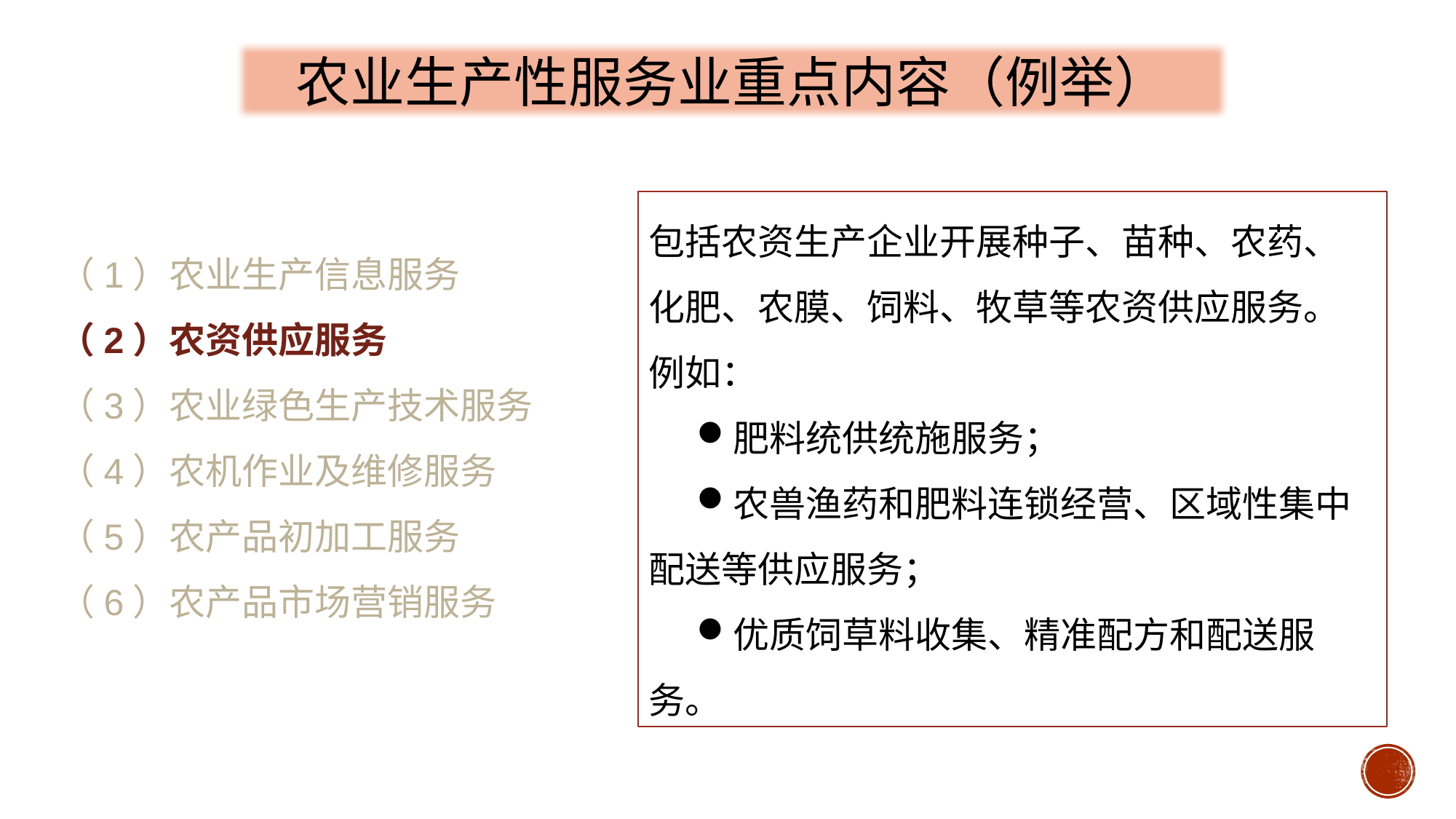

农业生产性服务业重点内容（例举）
（1）农业生产信息服务
（2）农资供应服务
（3）农业绿色生产技术服务
（4）农机作业及维修服务
（5）农产品初加工服务
（6）农产品市场营销服务
包括农资生产企业开展种子、苗种、农药、化肥、农膜、饲料、牧草等农资供应服务。例如：
肥料统供统施服务；
农兽渔药和肥料连锁经营、区域性集中配送等供应服务；
优质饲草料收集、精准配方和配送服务。